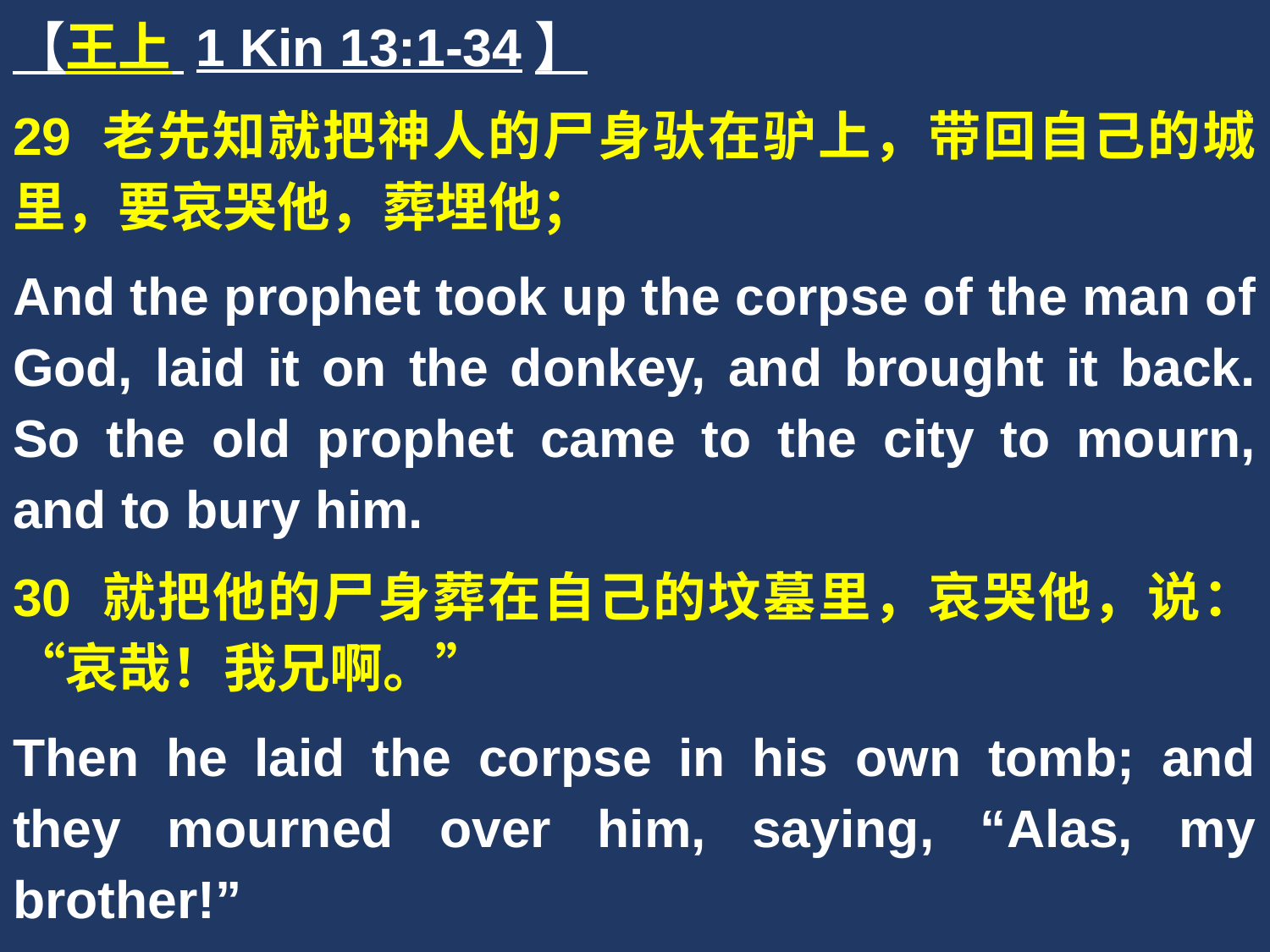

【王上 1 Kin 13:1-34】
29 老先知就把神人的尸身驮在驴上，带回自己的城里，要哀哭他，葬埋他；
And the prophet took up the corpse of the man of God, laid it on the donkey, and brought it back. So the old prophet came to the city to mourn, and to bury him.
30 就把他的尸身葬在自己的坟墓里，哀哭他，说：“哀哉！我兄啊。”
Then he laid the corpse in his own tomb; and they mourned over him, saying, “Alas, my brother!”